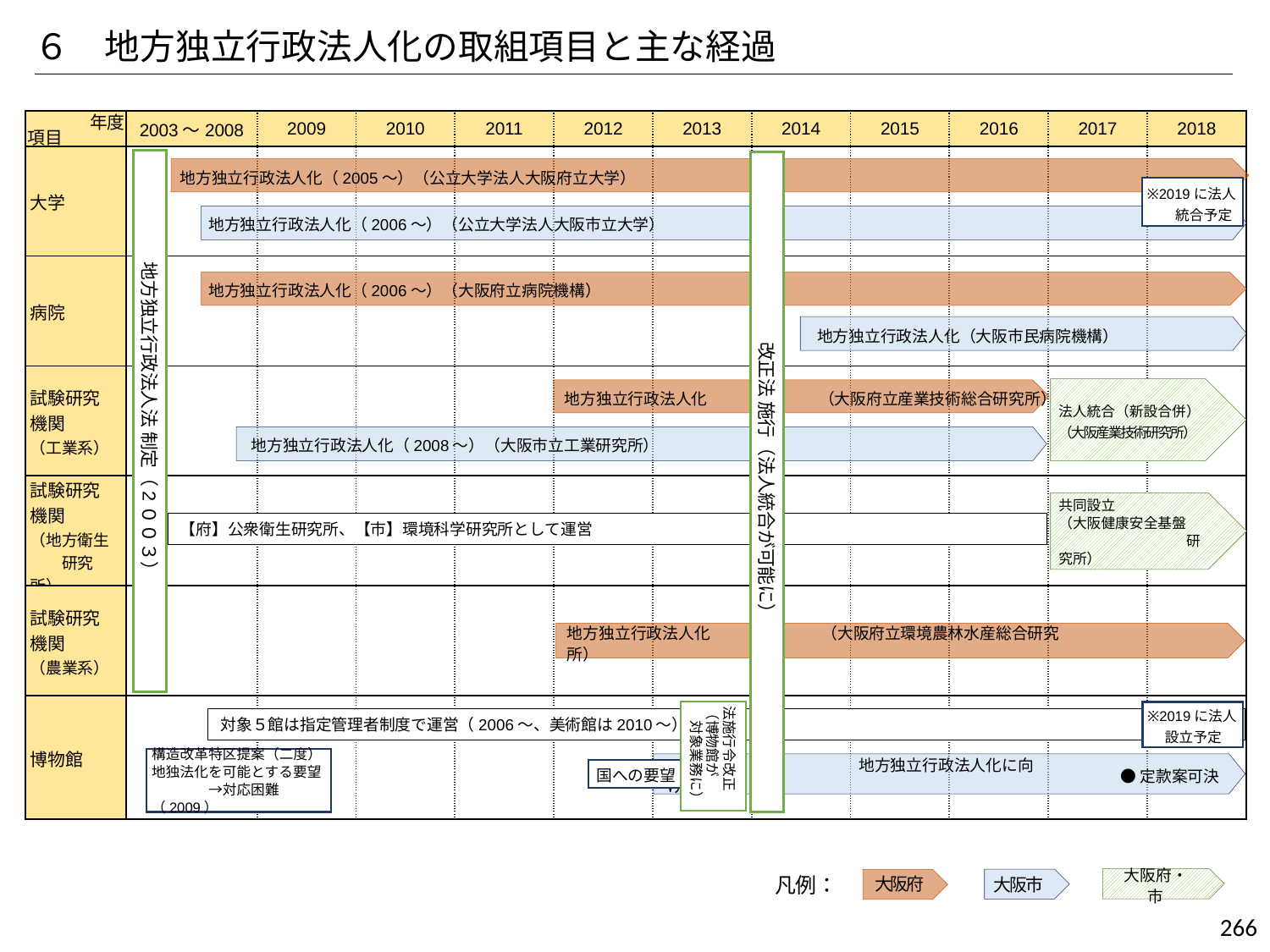

６　地方独立行政法人化の取組項目と主な経過
年度
|  | 2003～2008 | 2009 | 2010 | 2011 | 2012 | 2013 | 2014 | 2015 | 2016 | 2017 | 2018 |
| --- | --- | --- | --- | --- | --- | --- | --- | --- | --- | --- | --- |
| 大学 |  |  |  |  |  |  |  |  |  |  |  |
| 病院 |  |  |  |  |  |  |  |  |  |  |  |
| 試験研究 機関 （工業系） |  |  |  |  |  |  |  |  |  |  |  |
| 試験研究 機関 （地方衛生 　　研究所） |  |  |  |  |  |  |  |  |  |  |  |
| 試験研究 機関 （農業系） |  |  |  |  |  |  |  |  |  |  |  |
| 博物館 |  |  |  |  |  |  |  |  |  |  |  |
項目
地方独立行政法人法 制定（2００３）
改正法 施行（法人統合が可能に）
地方独立行政法人化（2005～）（公立大学法人大阪府立大学）

※2019に法人
　　統合予定
地方独立行政法人化（2006～）（公立大学法人大阪市立大学）

地方独立行政法人化（2006～）（大阪府立病院機構）

地方独立行政法人化（大阪市民病院機構）

地方独立行政法人化　　　　　　　（大阪府立産業技術総合研究所）

法人統合（新設合併）
（大阪産業技術研究所）
地方独立行政法人化（2008～）（大阪市立工業研究所）

共同設立
（大阪健康安全基盤
　　　　　　　　　研究所）
【府】公衆衛生研究所、【市】環境科学研究所として運営
地方独立行政法人化　　　　　　　（大阪府立環境農林水産総合研究所）

法施行令改正
（博物館が
　対象業務に）
※2019に法人
　 設立予定
対象５館は指定管理者制度で運営（2006～、美術館は2010～）
構造改革特区提案（二度）地独法化を可能とする要望
　　　　→対応困難（2009）
　　　　　　　　　　　　地方独立行政法人化に向けた取組

●定款案可決
国への要望
凡例：

大阪府
大阪府・市
大阪市
266